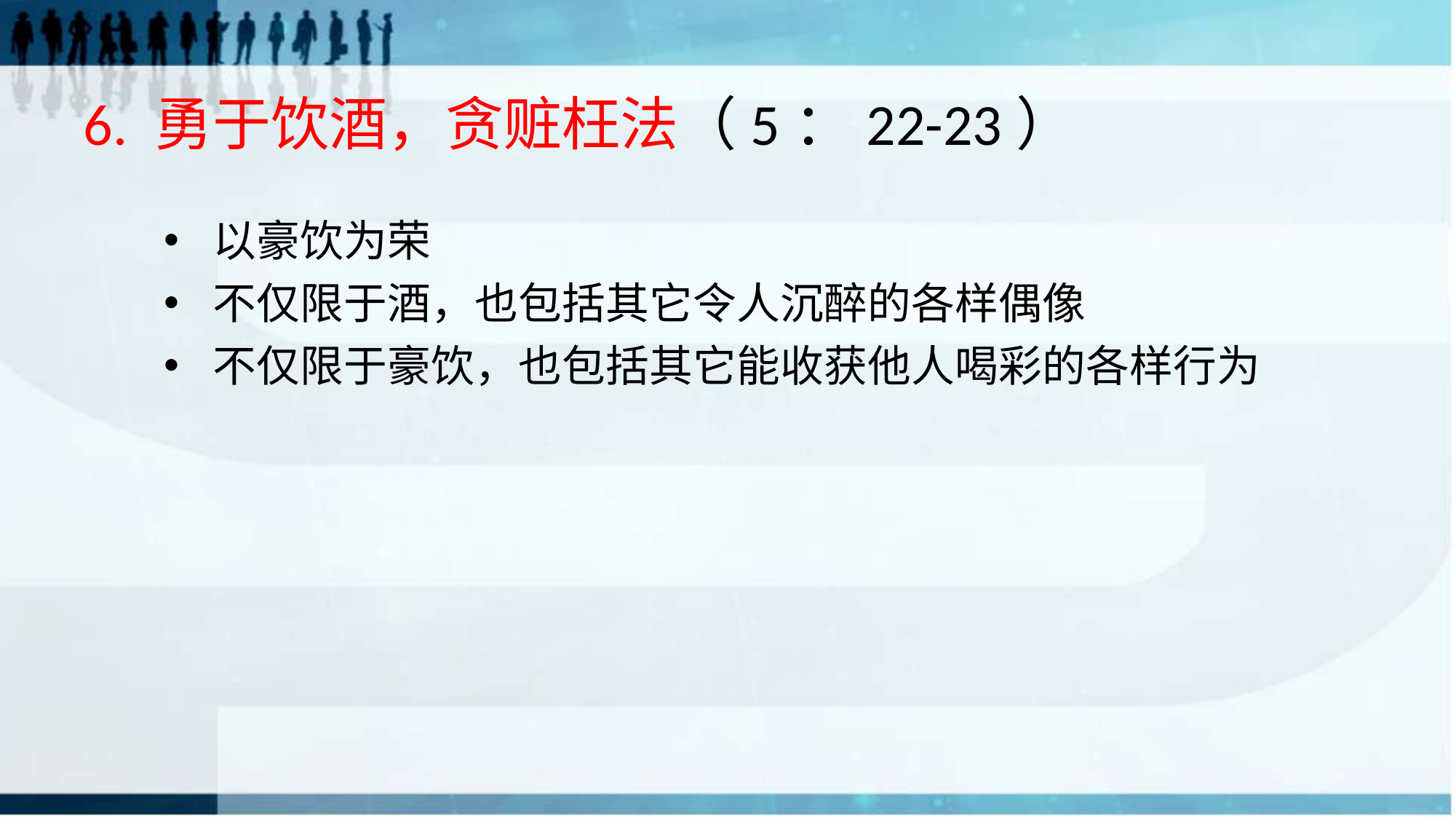

# 6. 勇于饮酒，贪赃枉法（5：22-23）
以豪饮为荣
不仅限于酒，也包括其它令人沉醉的各样偶像
不仅限于豪饮，也包括其它能收获他人喝彩的各样行为